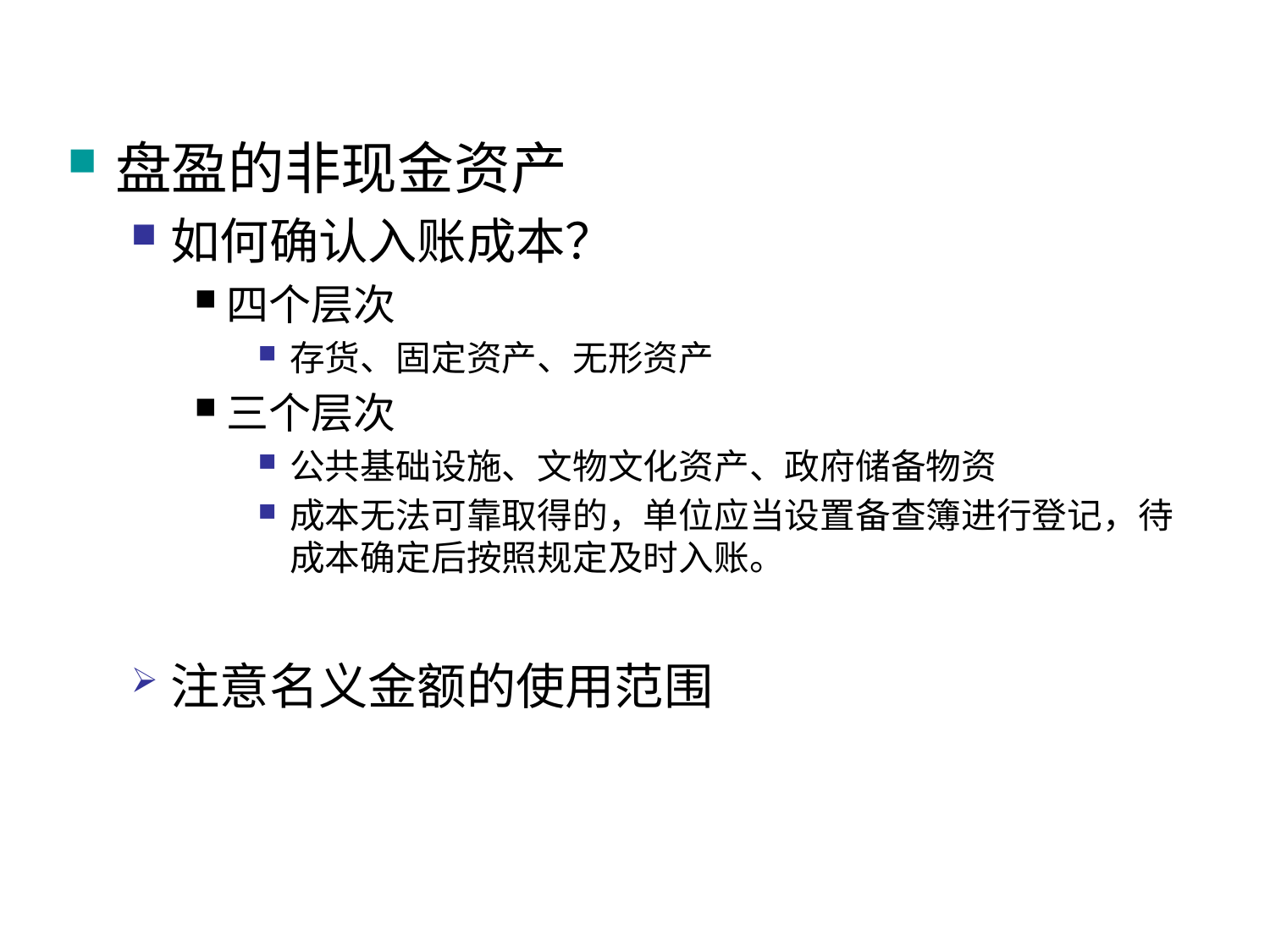

盘盈的非现金资产
如何确认入账成本？
四个层次
存货、固定资产、无形资产
三个层次
公共基础设施、文物文化资产、政府储备物资
成本无法可靠取得的，单位应当设置备查簿进行登记，待成本确定后按照规定及时入账。

注意名义金额的使用范围
130